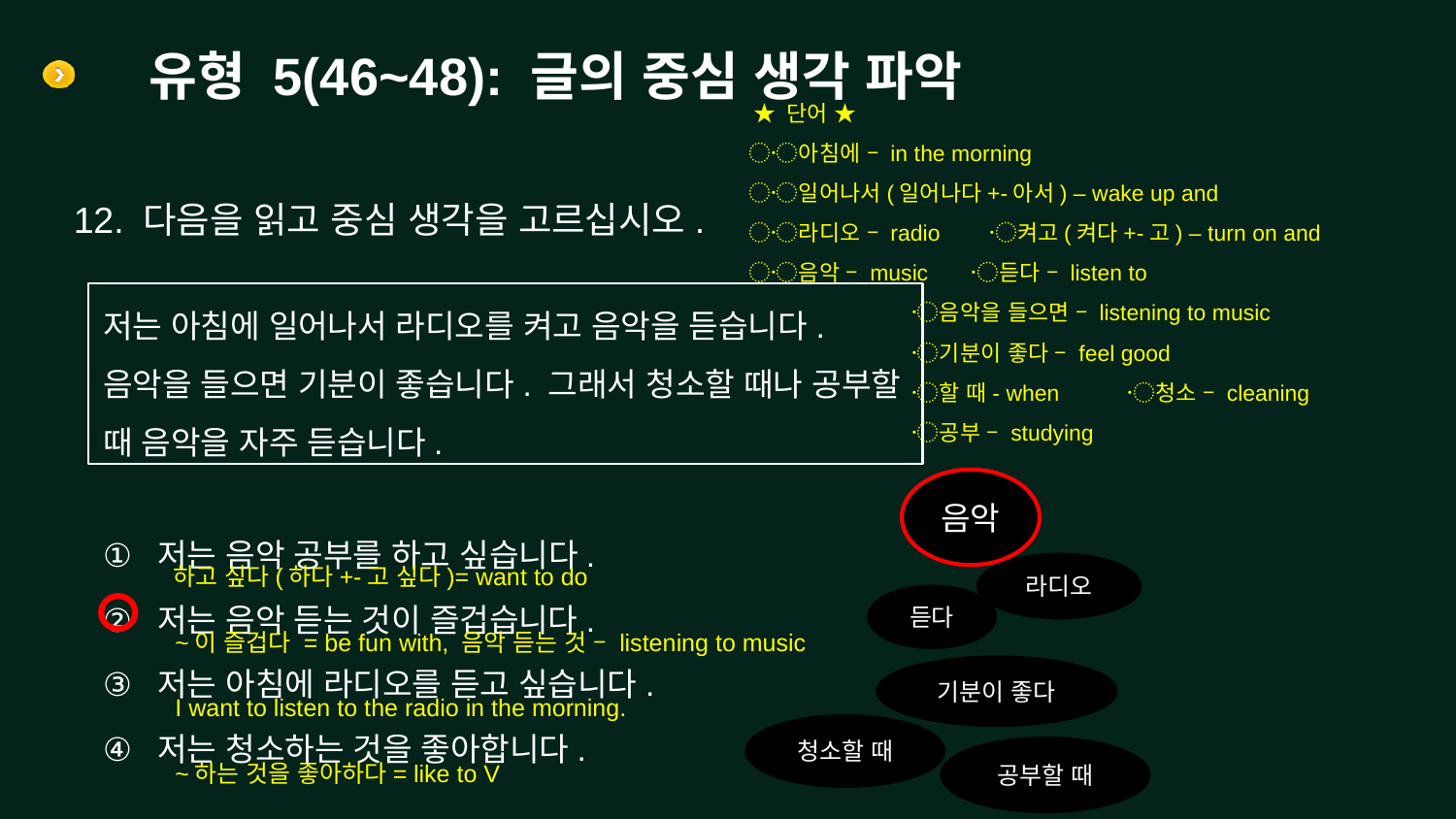

# 유형 5(46~48): 글의 중심 생각 파악
 ★ 단어 ★
〮아침에 – in the morning
〮일어나서(일어나다+-아서) – wake up and
〮라디오 – radio       〮켜고(켜다+-고) – turn on and
〮음악 – music      〮듣다 – listen to
                         〮음악을 들으면 – listening to music
                         〮기분이 좋다 – feel good
                         〮할 때- when          〮청소 – cleaning
                         〮공부 – studying
12. 다음을 읽고 중심 생각을 고르십시오.
저는 아침에 일어나서 라디오를 켜고 음악을 듣습니다. 음악을 들으면 기분이 좋습니다. 그래서 청소할 때나 공부할 때 음악을 자주 듣습니다.
음악
저는 음악 공부를 하고 싶습니다.
저는 음악 듣는 것이 즐겁습니다.
저는 아침에 라디오를 듣고 싶습니다.
저는 청소하는 것을 좋아합니다.
하고 싶다(하다+-고 싶다)= want to do
라디오
듣다

~이 즐겁다 = be fun with, 음악 듣는 것 – listening to music
기분이 좋다
I want to listen to the radio in the morning.
청소할 때
공부할 때
~하는 것을 좋아하다= like to V